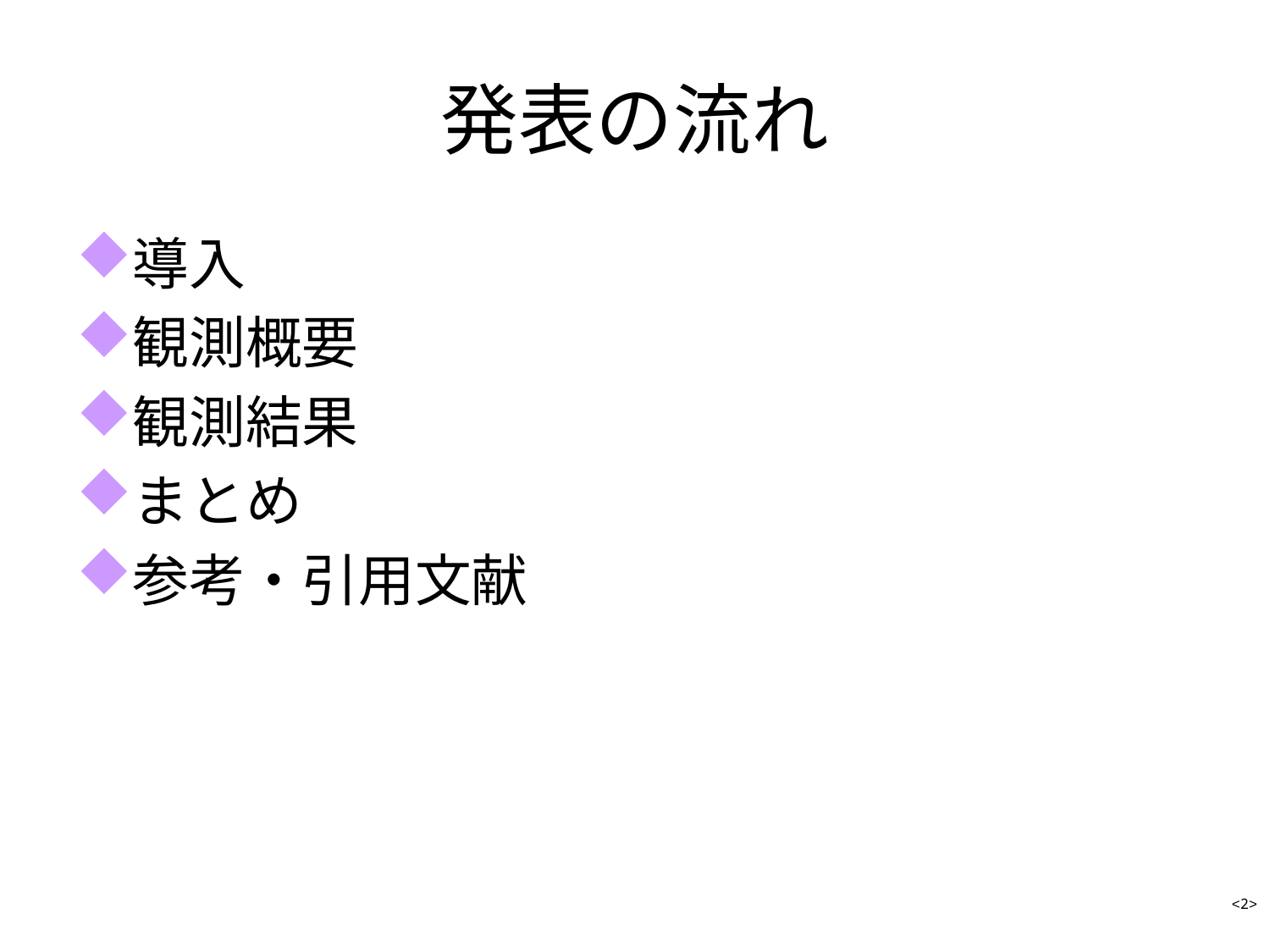

# 発表の流れ
導入
観測概要
観測結果
まとめ
参考・引用文献
<2>